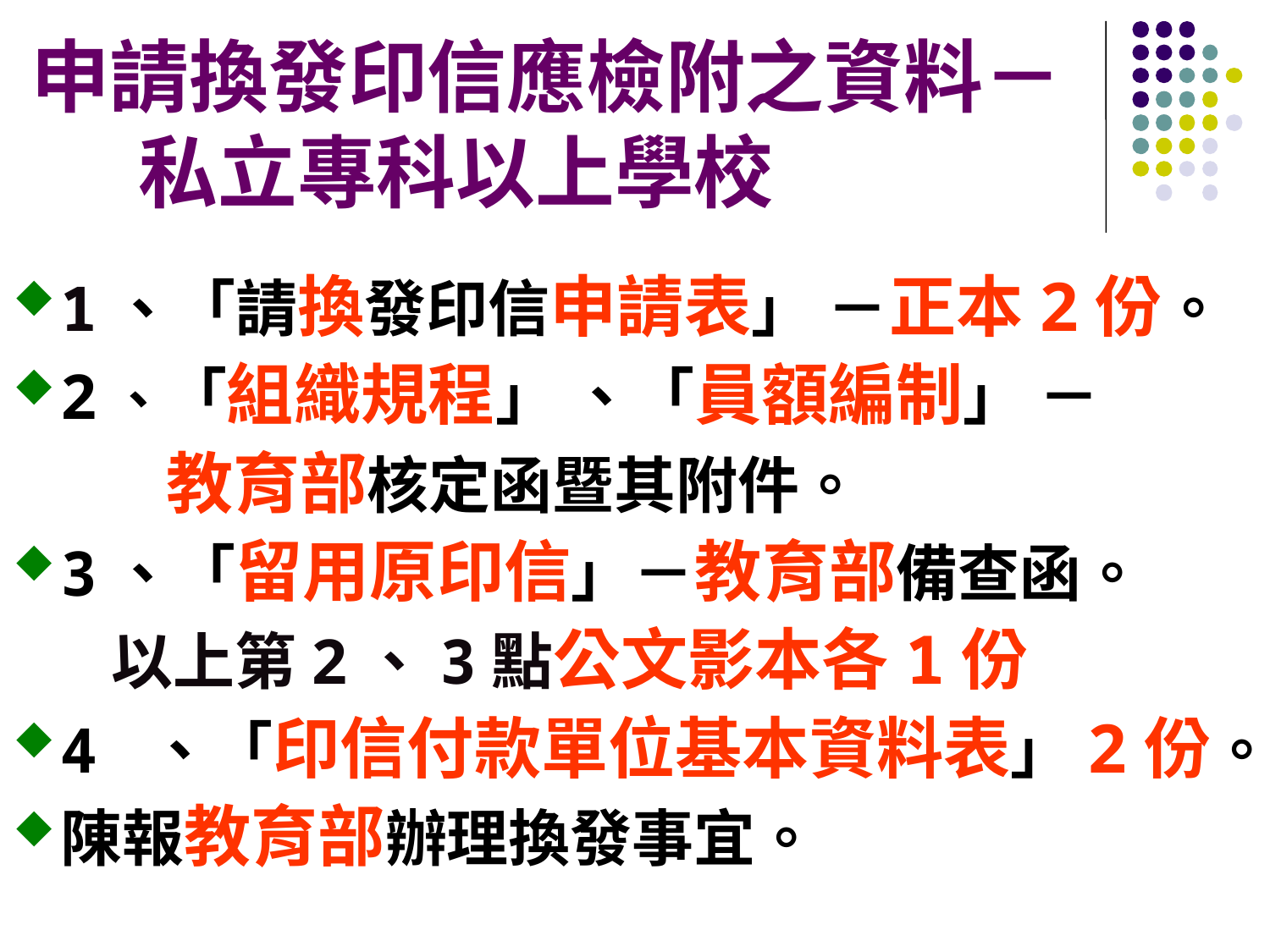

申請換發印信應檢附之資料－
      私立專科以上學校
1、「請換發印信申請表」 －正本2份。
2、「組織規程」 、「員額編制」 －
         教育部核定函暨其附件。
3、「留用原印信」－教育部備查函。
      以上第2、3點公文影本各1份
4 、「印信付款單位基本資料表」2份。
陳報教育部辦理換發事宜。